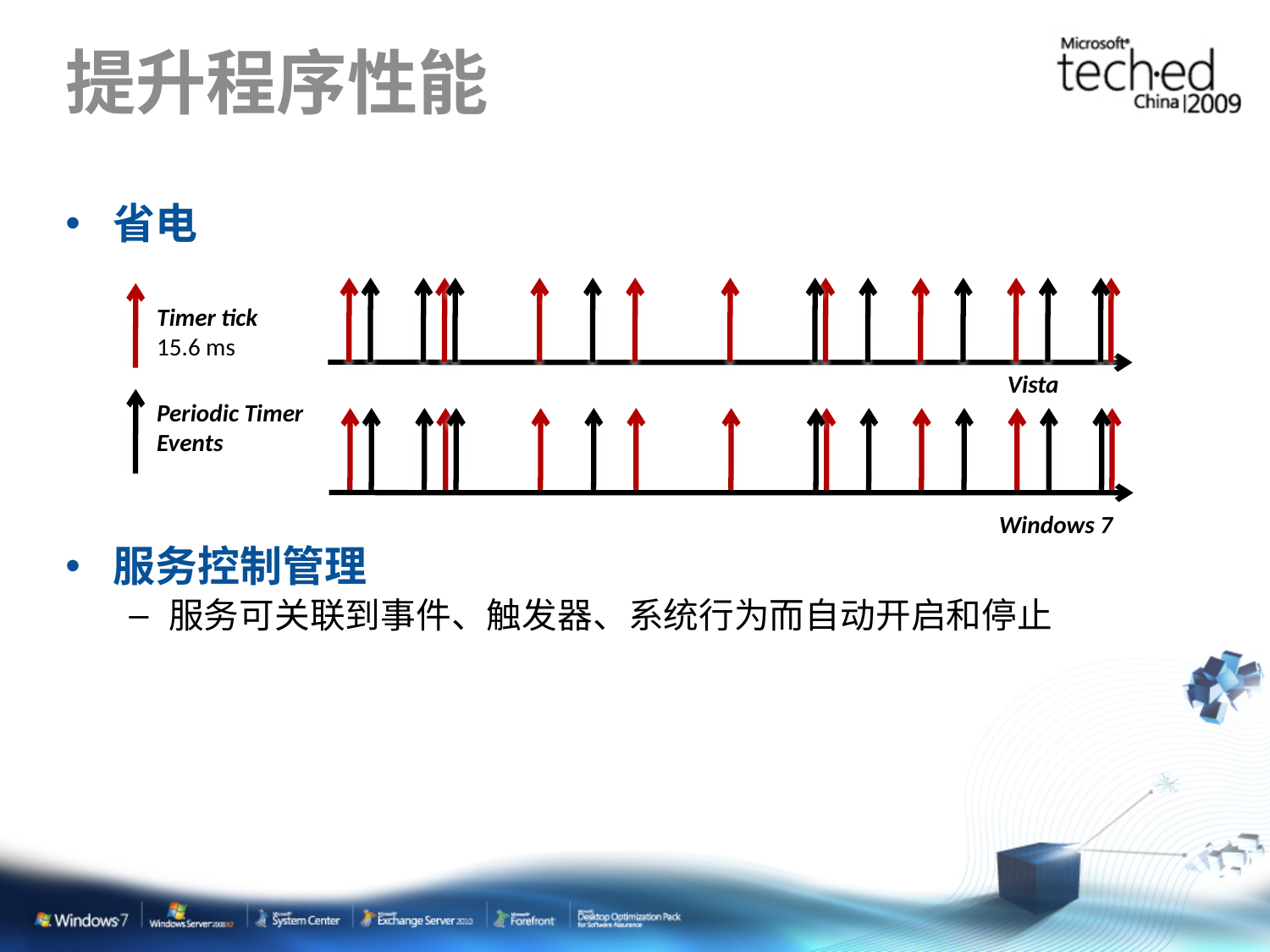

# 提升程序性能
省电

服务控制管理
服务可关联到事件、触发器、系统行为而自动开启和停止
Timer tick
15.6 ms
Vista
Periodic Timer Events
Windows 7